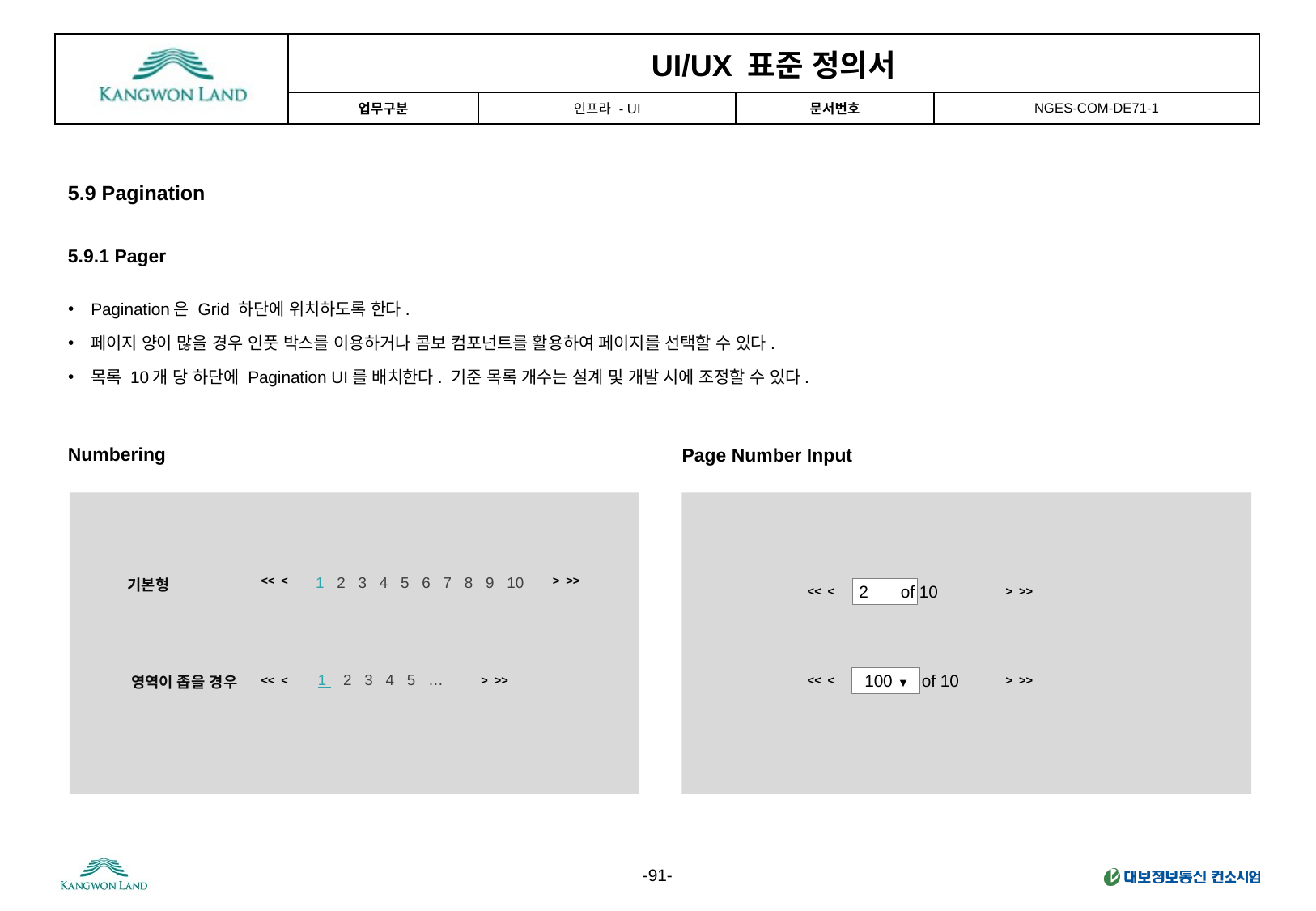

5.9 Pagination
5.9.1 Pager
Pagination은 Grid 하단에 위치하도록 한다.
페이지 양이 많을 경우 인풋 박스를 이용하거나 콤보 컴포넌트를 활용하여 페이지를 선택할 수 있다.
목록 10개 당 하단에 Pagination UI를 배치한다. 기준 목록 개수는 설계 및 개발 시에 조정할 수 있다.
Numbering
Page Number Input

<<  <
>  >>
  1   2   3   4   5   6   7   8   9   10
기본형
               2       of 10
<<  <
>  >>

100 ▼    of 10
  1    2   3   4   5   …
영역이 좁을 경우
<<  <
>  >>
<<  <

>  >>